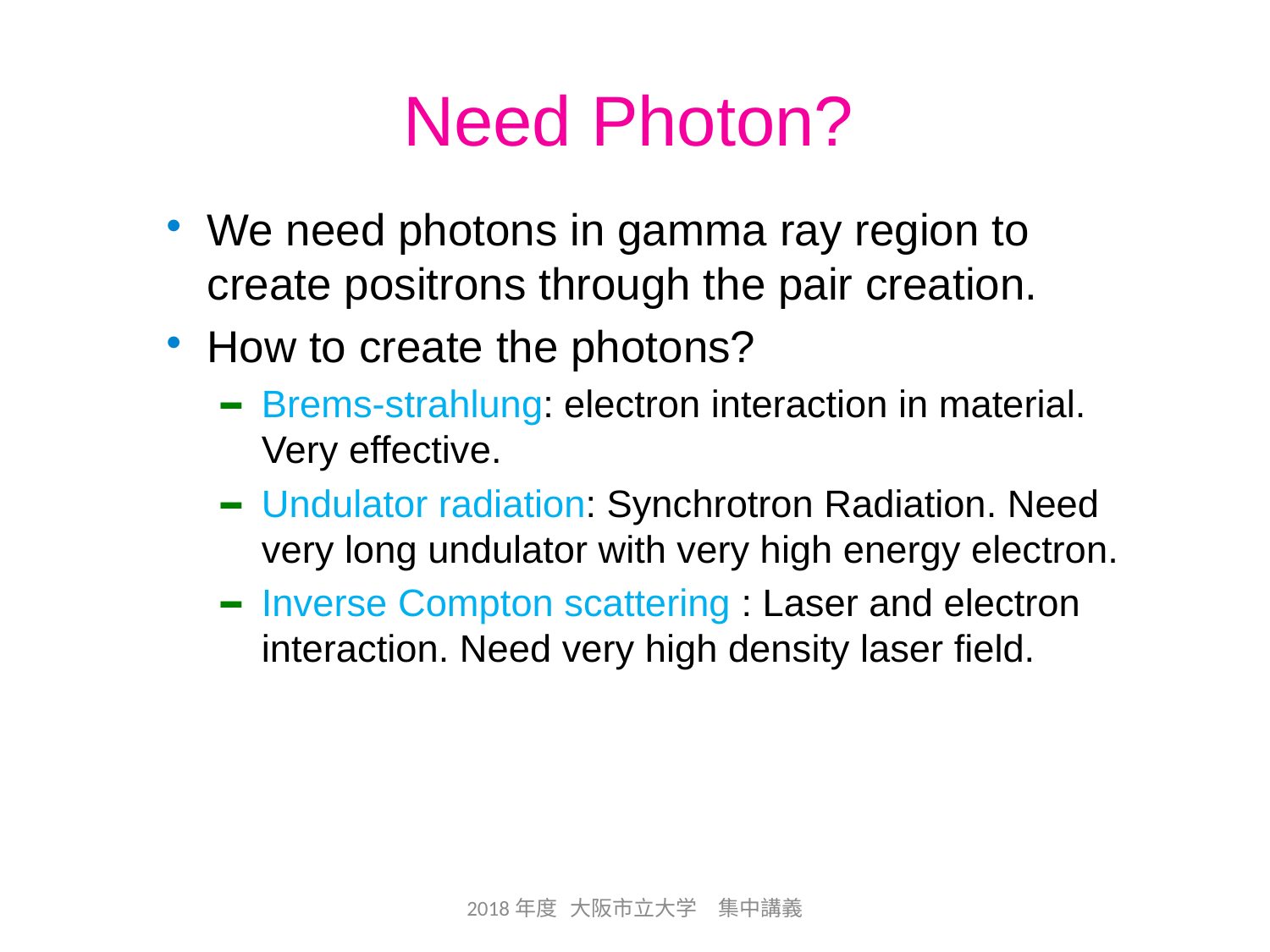

# Need Photon?
We need photons in gamma ray region to create positrons through the pair creation.
How to create the photons?
Brems-strahlung: electron interaction in material. Very effective.
Undulator radiation: Synchrotron Radiation. Need very long undulator with very high energy electron.
Inverse Compton scattering : Laser and electron interaction. Need very high density laser field.
2018年度  大阪市立大学　集中講義